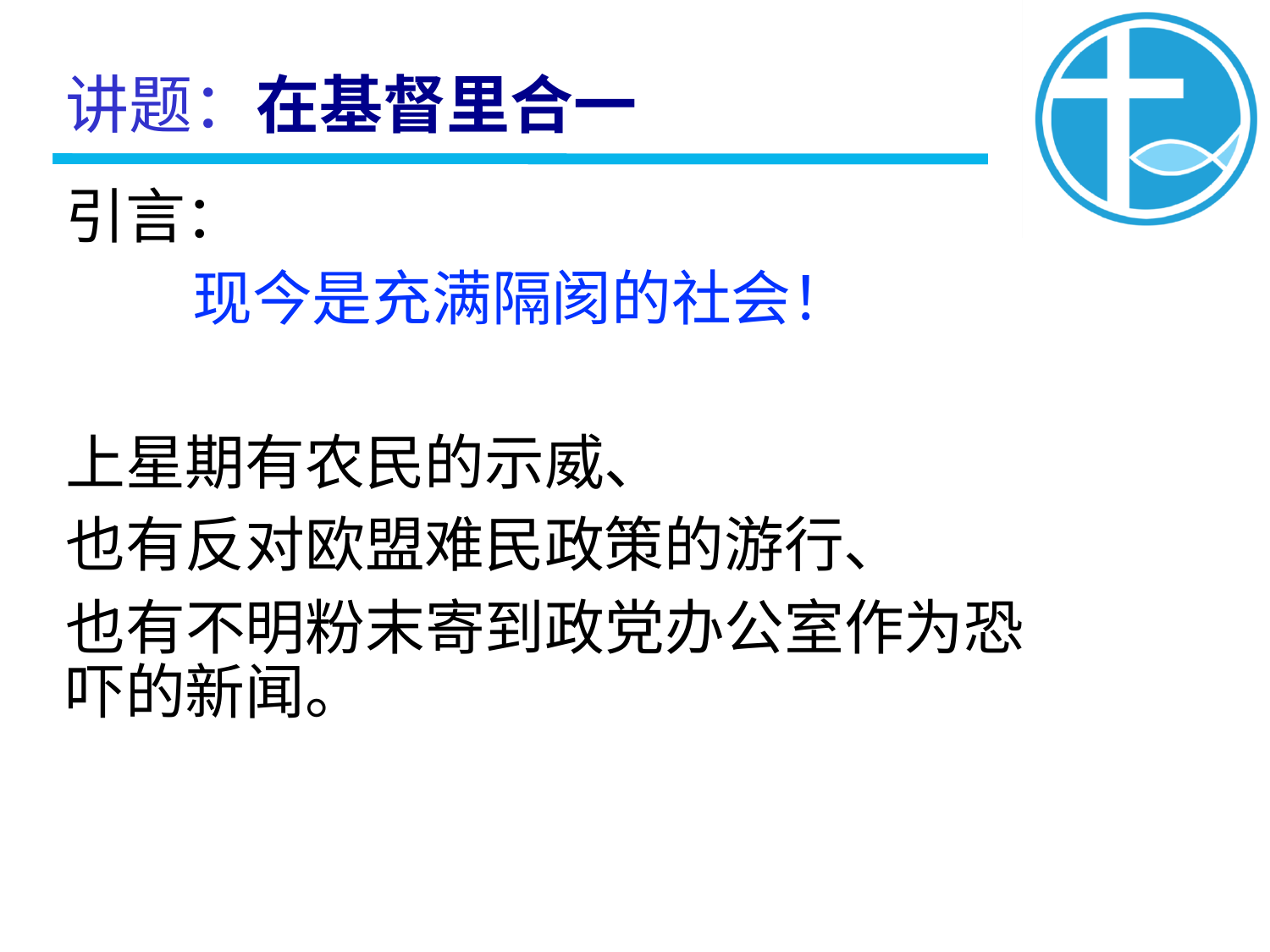

讲题：在基督里合一
引言：
	现今是充满隔阂的社会！

上星期有农民的示威、
也有反对欧盟难民政策的游行、
也有不明粉末寄到政党办公室作为恐吓的新闻。